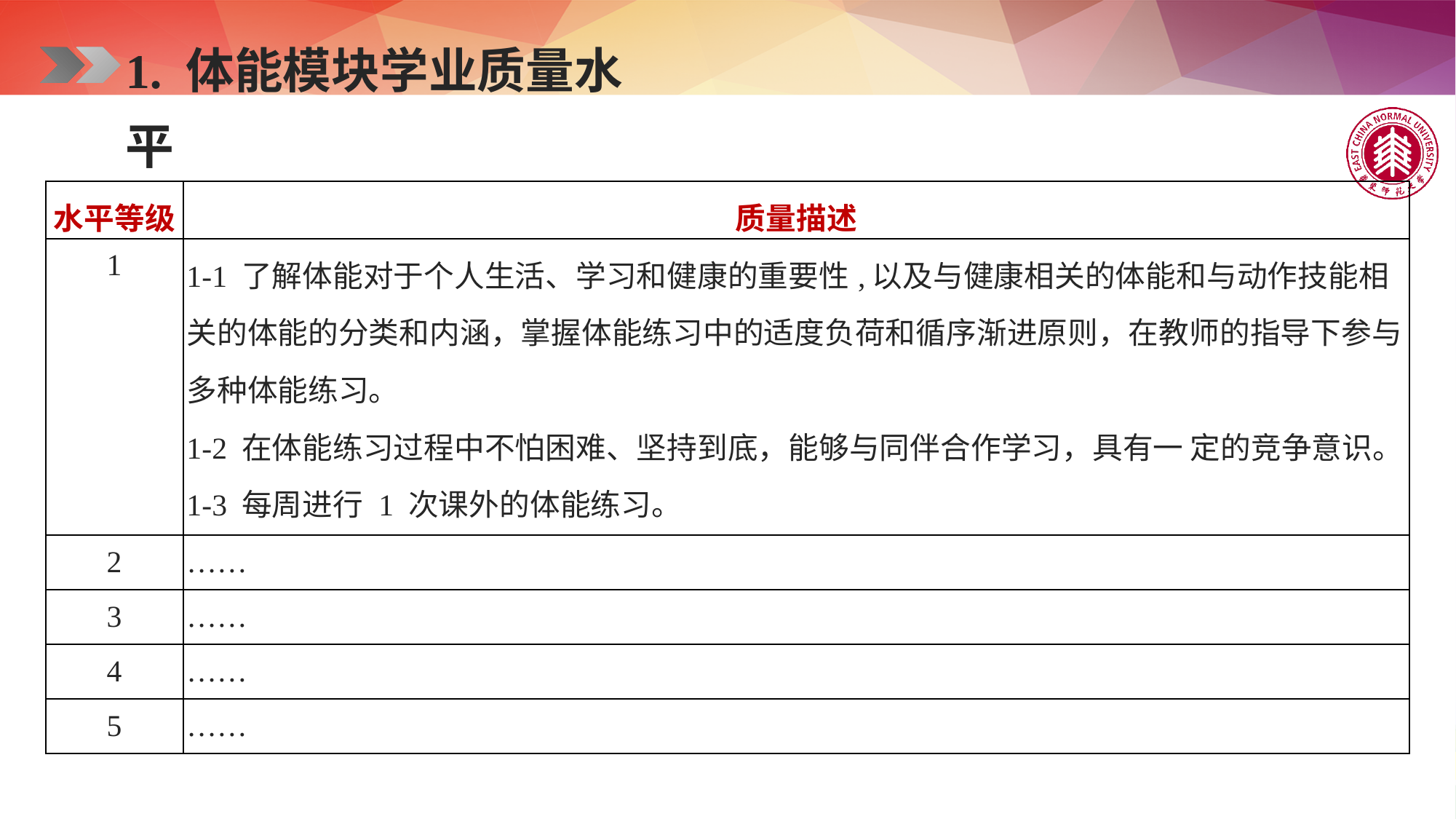

1. 体能模块学业质量水平
| 水平等级 | 质量描述 |
| --- | --- |
| 1 | 1-1 了解体能对于个人生活、学习和健康的重要性,以及与健康相关的体能和与动作技能相关的体能的分类和内涵，掌握体能练习中的适度负荷和循序渐进原则，在教师的指导下参与多种体能练习。 1-2 在体能练习过程中不怕困难、坚持到底，能够与同伴合作学习，具有一 定的竞争意识。 1-3 每周进行 1 次课外的体能练习。 |
| 2 | …… |
| 3 | …… |
| 4 | …… |
| 5 | …… |